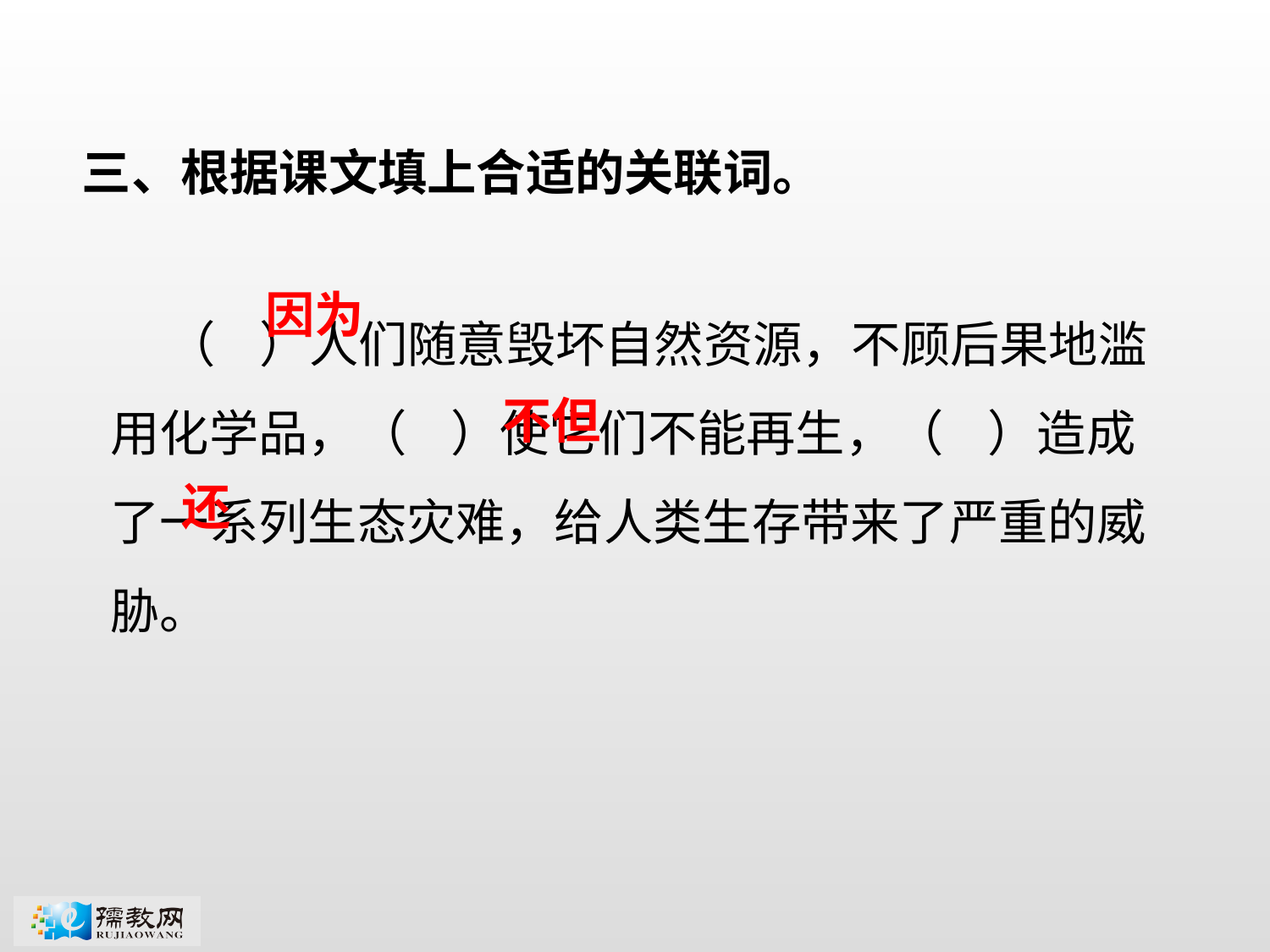

三、根据课文填上合适的关联词。
    （    ）人们随意毁坏自然资源，不顾后果地滥用化学品，（    ）使它们不能再生，（    ）造成了一系列生态灾难，给人类生存带来了严重的威胁。
因为
不但
还